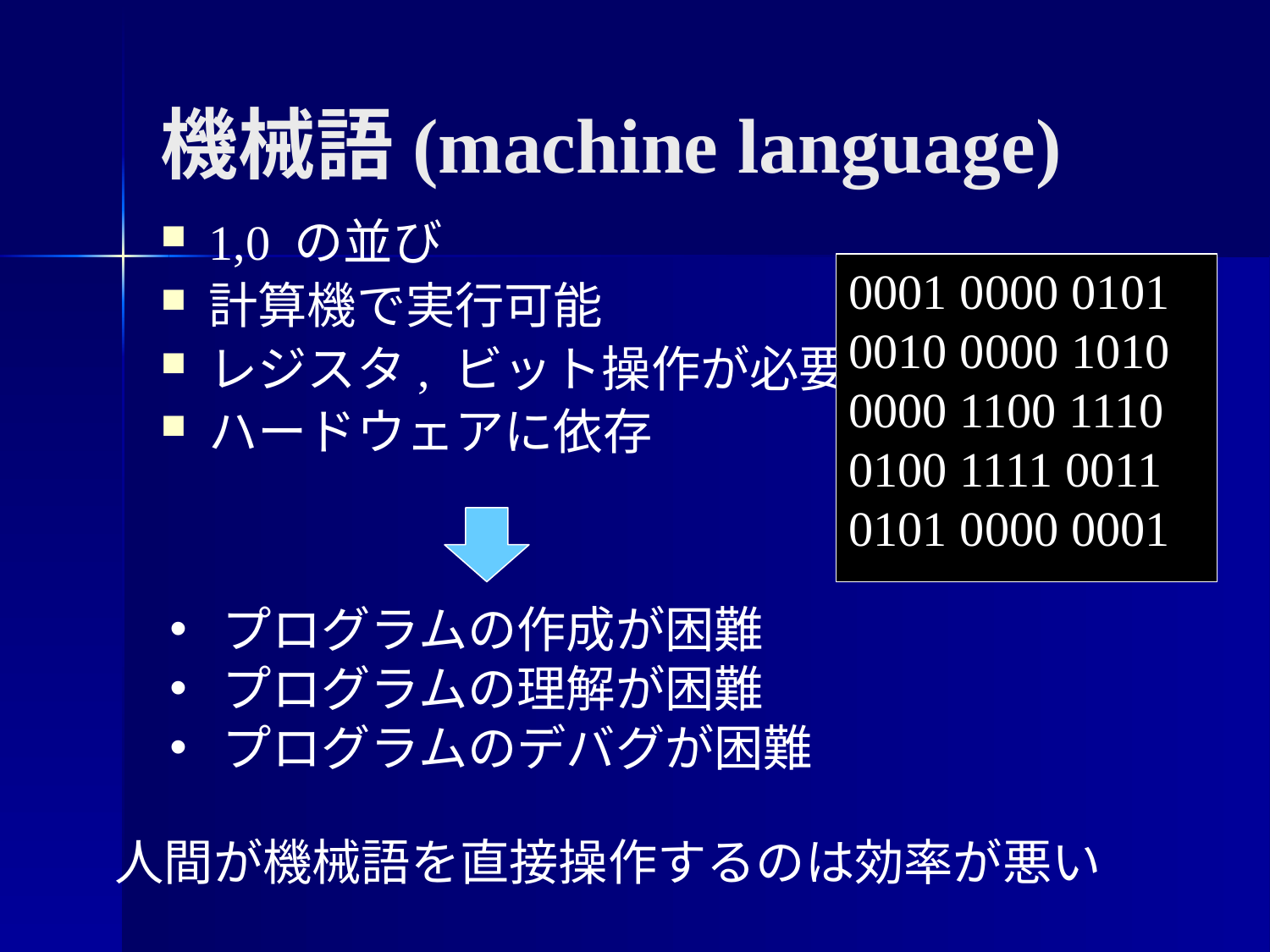

# 機械語(machine language)
1,0 の並び
計算機で実行可能
レジスタ, ビット操作が必要
ハードウェアに依存
0001 0000 0101
0010 0000 1010
0000 1100 1110
0100 1111 0011
0101 0000 0001

 プログラムの作成が困難
 プログラムの理解が困難
 プログラムのデバグが困難
人間が機械語を直接操作するのは効率が悪い